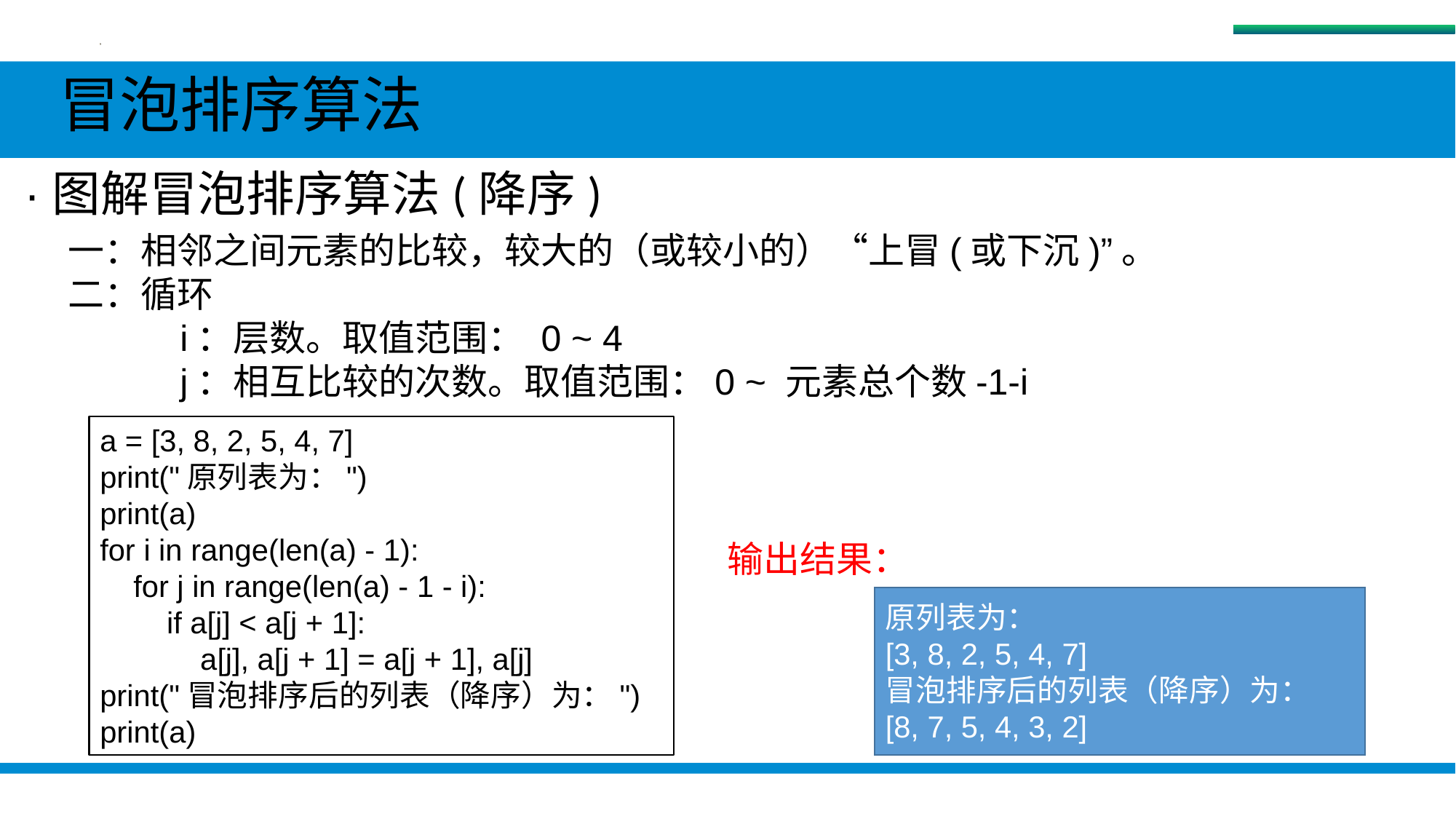

排序算法

  冒泡排序算法
 ·图解冒泡排序算法(降序)
一：相邻之间元素的比较，较大的（或较小的）“上冒(或下沉)”。
二：循环
           i：层数。取值范围： 0 ~ 4
           j：相互比较的次数。取值范围：0 ~ 元素总个数-1-i
a = [3, 8, 2, 5, 4, 7]
print("原列表为：")
print(a)
for i in range(len(a) - 1):
    for j in range(len(a) - 1 - i):
        if a[j] < a[j + 1]:
            a[j], a[j + 1] = a[j + 1], a[j]
print("冒泡排序后的列表（降序）为：")
print(a)
输出结果：
原列表为：
[3, 8, 2, 5, 4, 7]
冒泡排序后的列表（降序）为：
[8, 7, 5, 4, 3, 2]
#